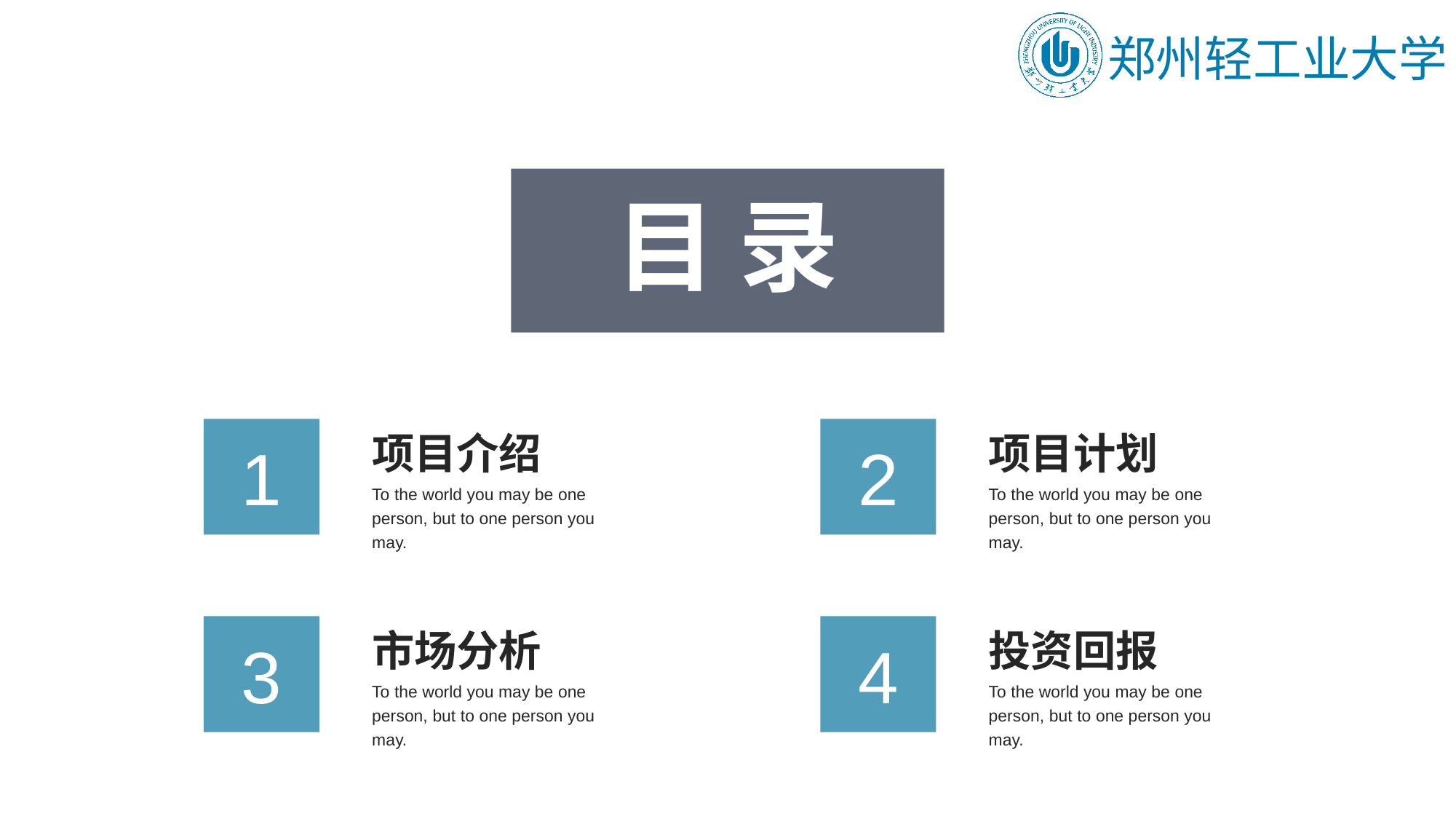

目 录
1
2
项目介绍
To the world you may be one person, but to one person you may.
项目计划
To the world you may be one person, but to one person you may.
3
4
市场分析
To the world you may be one person, but to one person you may.
投资回报
To the world you may be one person, but to one person you may.